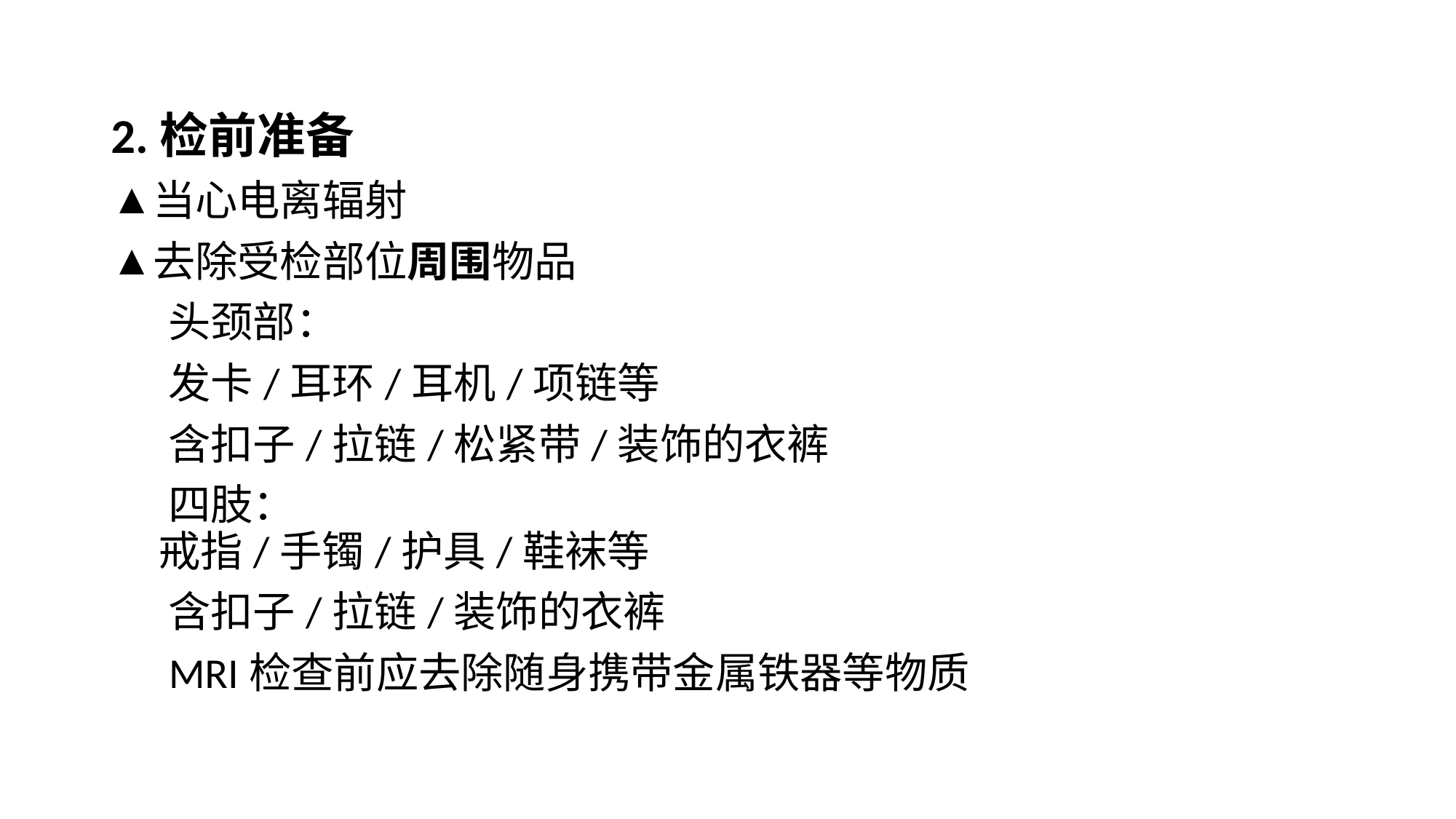

2.检前准备
当心电离辐射
去除受检部位周围物品
     头颈部：
     发卡/耳环/耳机/项链等
     含扣子/拉链/松紧带/装饰的衣裤
     四肢：
     戒指/手镯/护具/鞋袜等
     含扣子/拉链/装饰的衣裤
      MRI检查前应去除随身携带金属铁器等物质